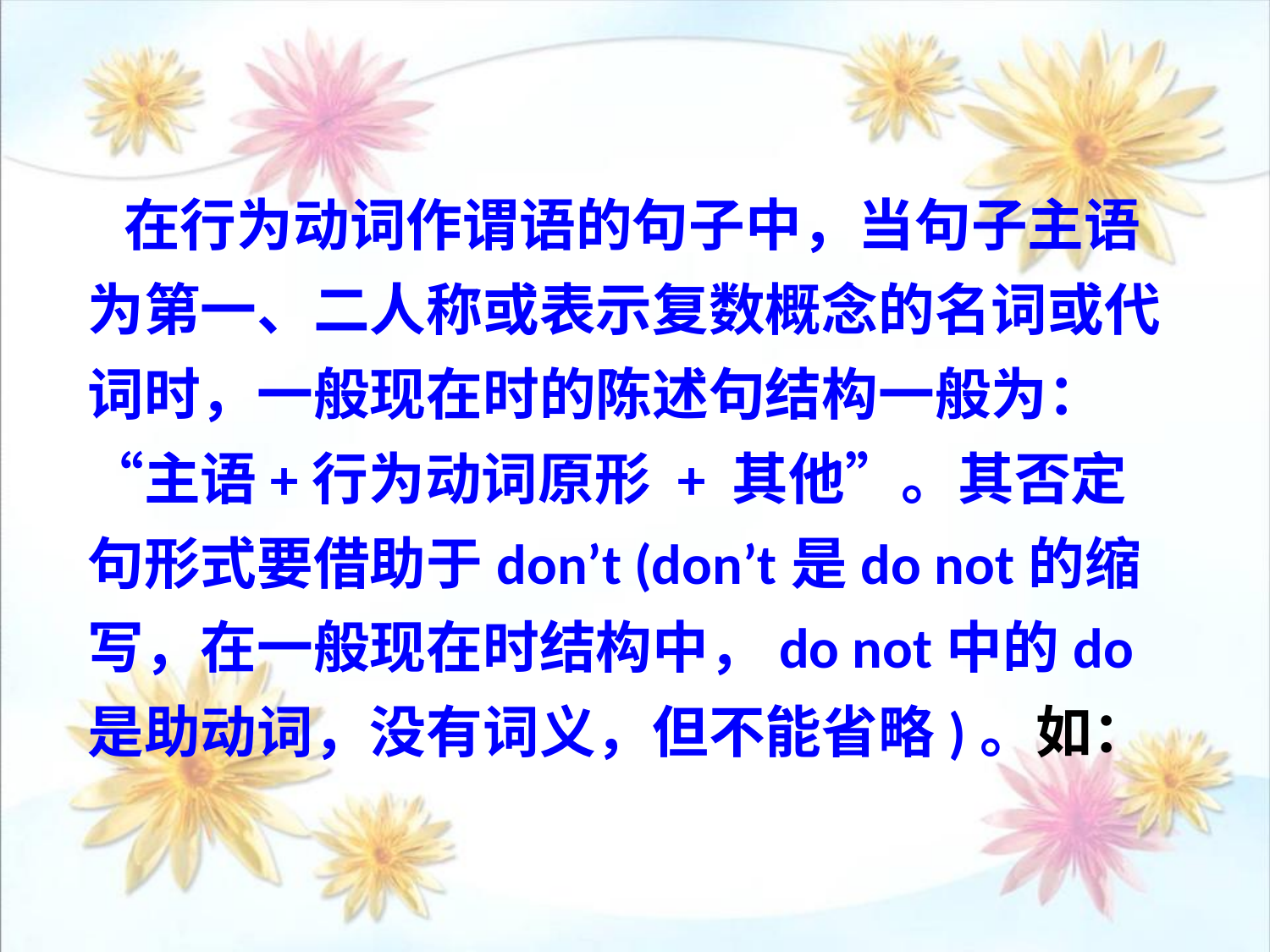

在行为动词作谓语的句子中，当句子主语为第一、二人称或表示复数概念的名词或代词时，一般现在时的陈述句结构一般为：“主语+行为动词原形 + 其他”。其否定句形式要借助于don’t (don’t是do not的缩写，在一般现在时结构中，do not中的do是助动词，没有词义，但不能省略)。如：